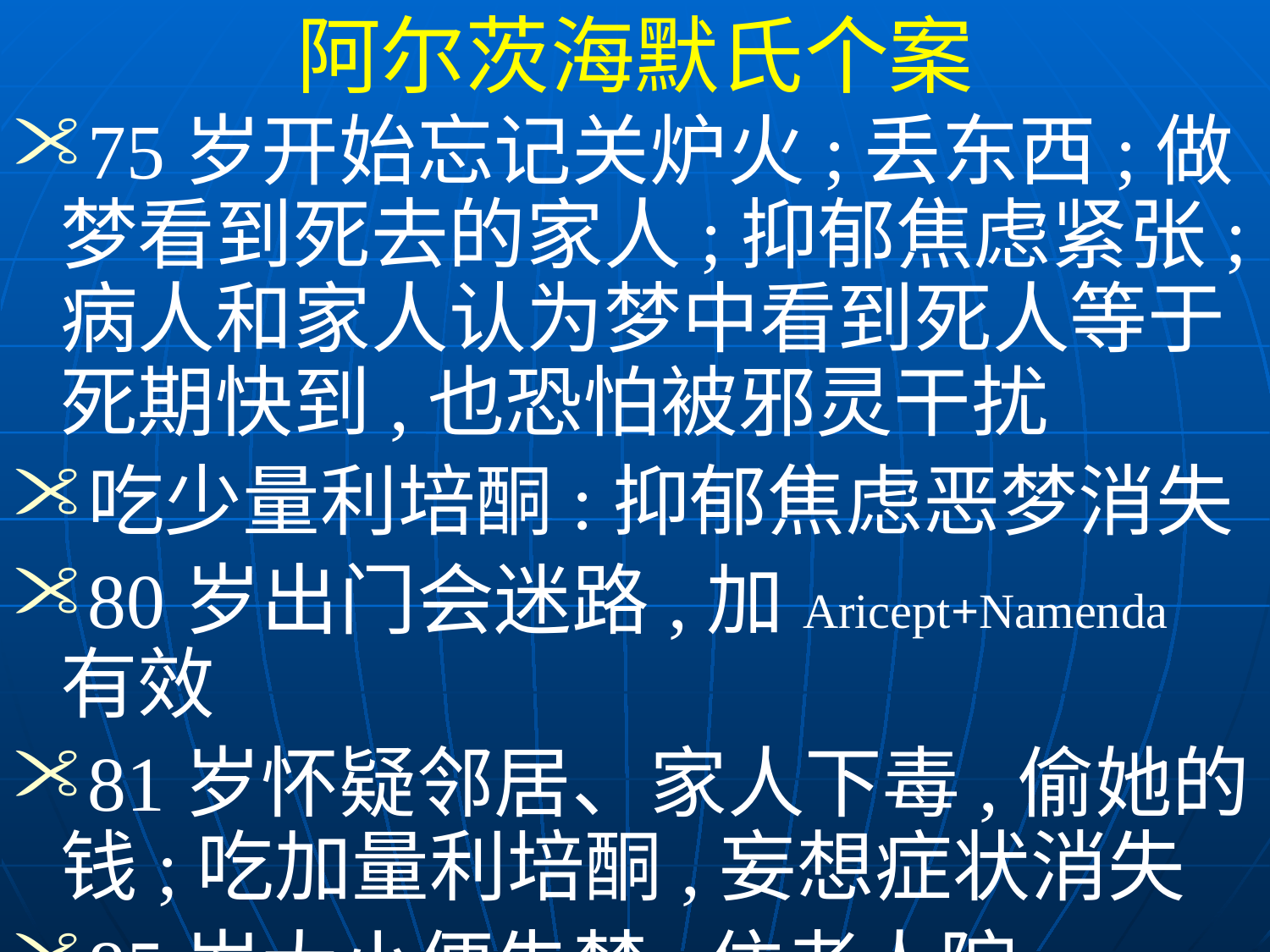

阿尔茨海默氏个案
75岁开始忘记关炉火;丢东西;做梦看到死去的家人;抑郁焦虑紧张;病人和家人认为梦中看到死人等于死期快到,也恐怕被邪灵干扰
吃少量利培酮:抑郁焦虑恶梦消失
80岁出门会迷路,加Aricept+Namenda 有效
81岁怀疑邻居、家人下毒,偷她的钱;吃加量利培酮,妄想症状消失
85岁大小便失禁,住老人院